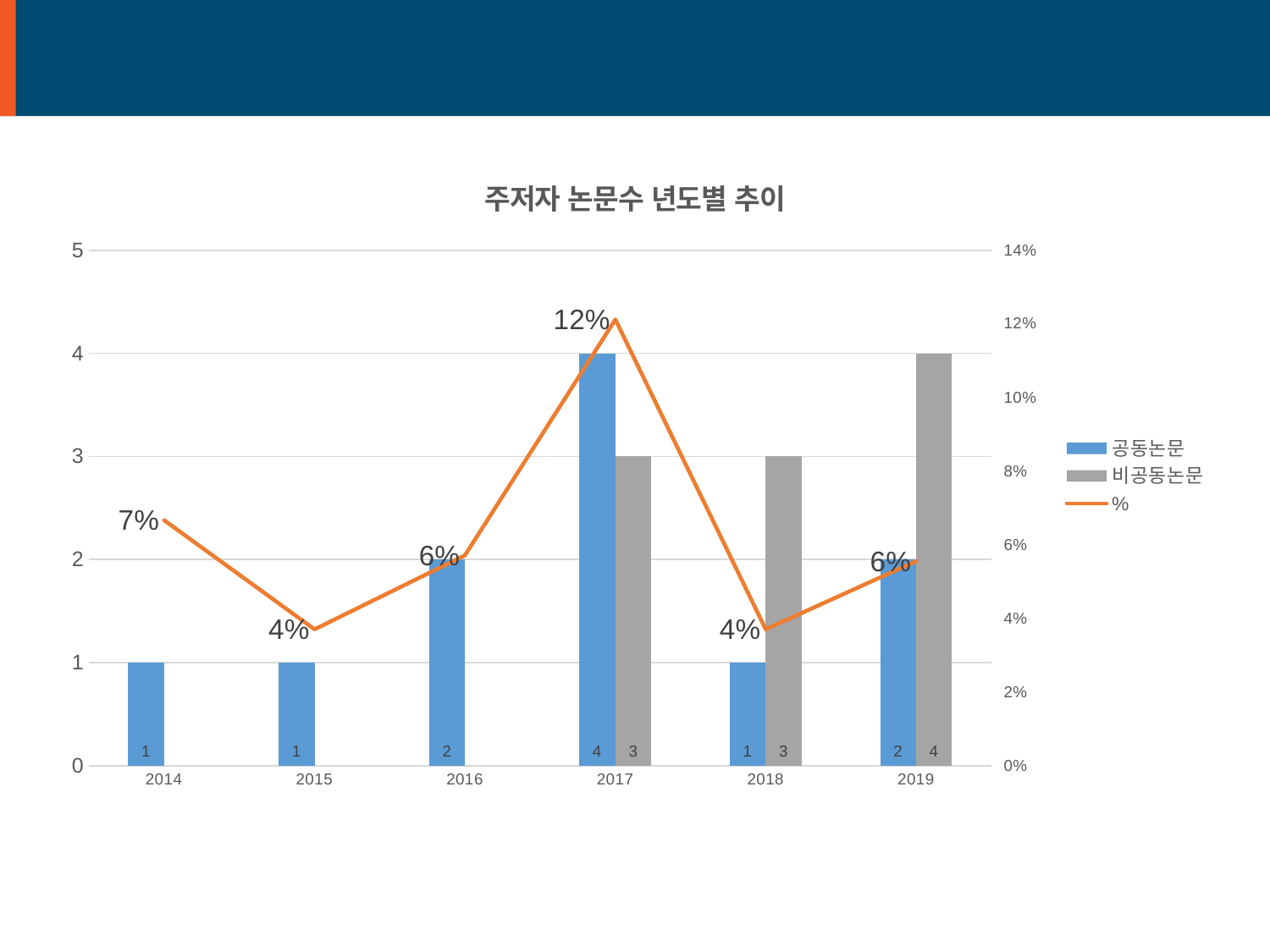

# Publications

### Chart: 주저자 논문수 년도별 추이

| Category | 공동논문 |  | % |
|---|---|---|---|
| 2014 | 1.0 | None | 0.06666666666666667 |
| 2015 | 1.0 | None | 0.037037037037037035 |
| 2016 | 2.0 | None | 0.05714285714285714 |
| 2017 | 4.0 | 3.0 | 0.12121212121212122 |
| 2018 | 1.0 | 3.0 | 0.037037037037037035 |
| 2019 | 2.0 | 4.0 | 0.05555555555555555 |